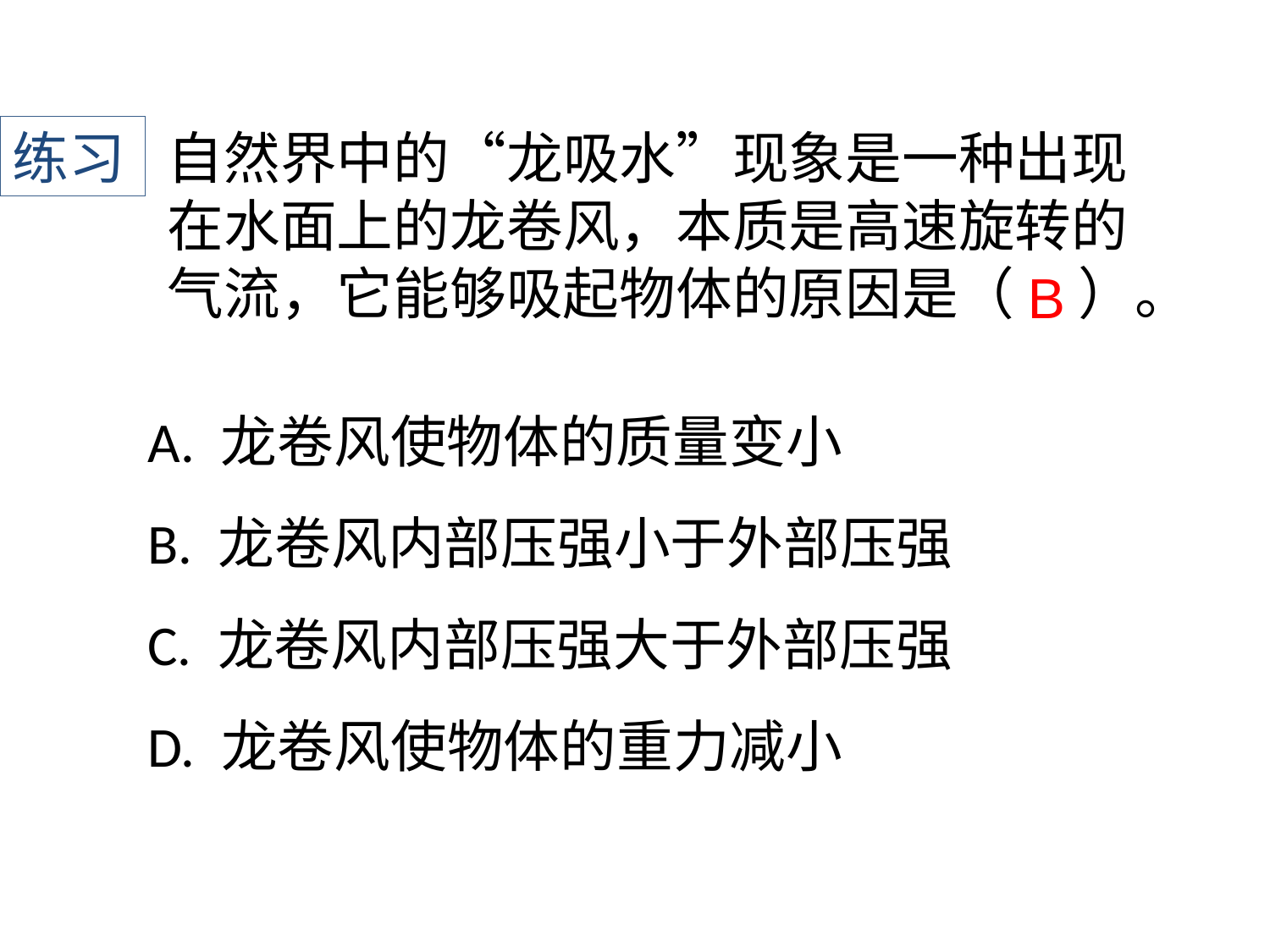

练习
自然界中的“龙吸水”现象是一种出现在水面上的龙卷风，本质是高速旋转的气流，它能够吸起物体的原因是（     ）。
B
A. 龙卷风使物体的质量变小
B. 龙卷风内部压强小于外部压强
C. 龙卷风内部压强大于外部压强
D. 龙卷风使物体的重力减小